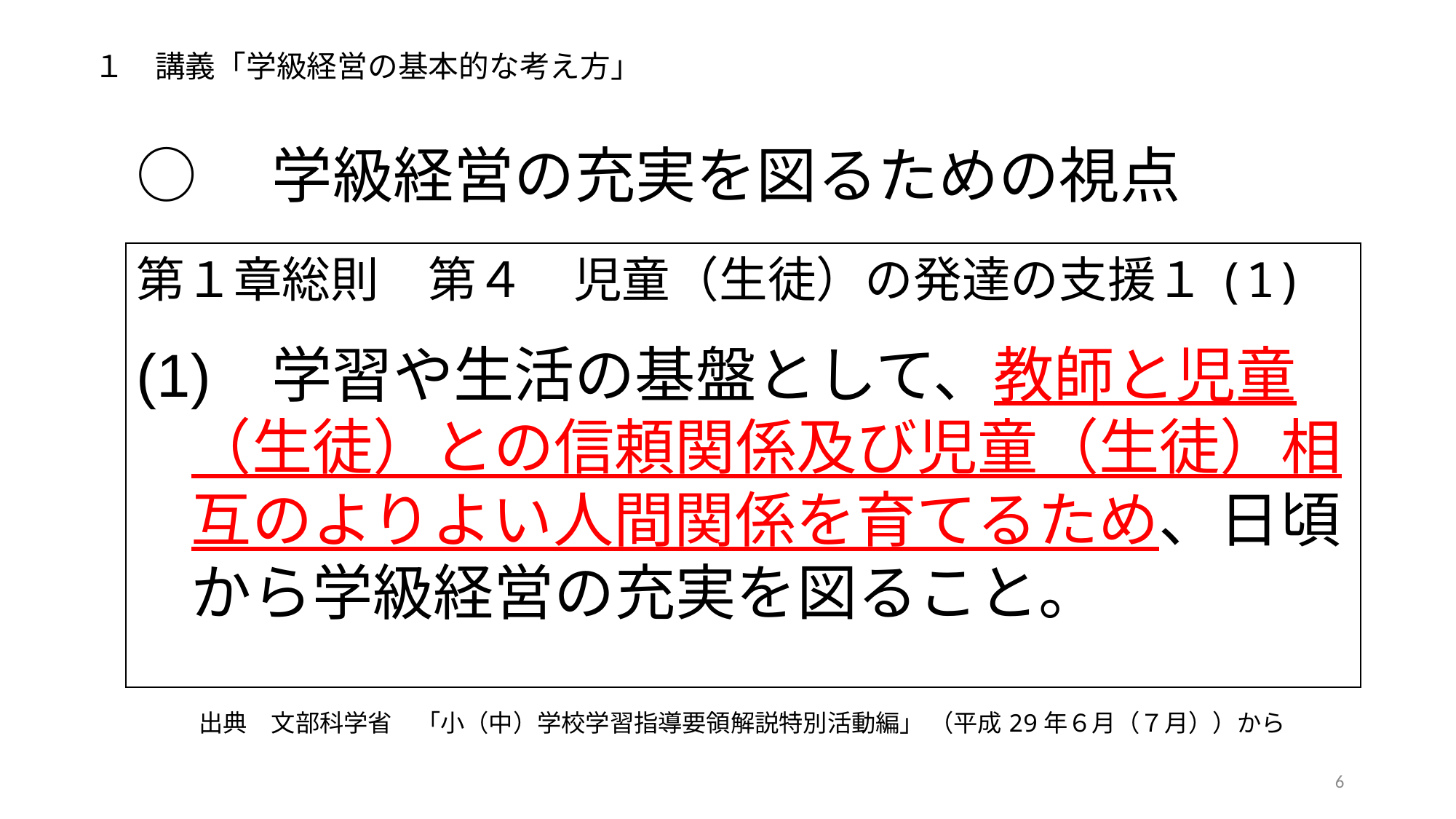

１　講義「学級経営の基本的な考え方」
○　学級経営の充実を図るための視点

第１章総則　第４　児童（生徒）の発達の支援１(1)

　学習や生活の基盤として、教師と児童（生徒）との信頼関係及び児童（生徒）相互のよりよい人間関係を育てるため、日頃から学級経営の充実を図ること。
出典　文部科学省　「小（中）学校学習指導要領解説特別活動編」 （平成29年６月（７月））から
6